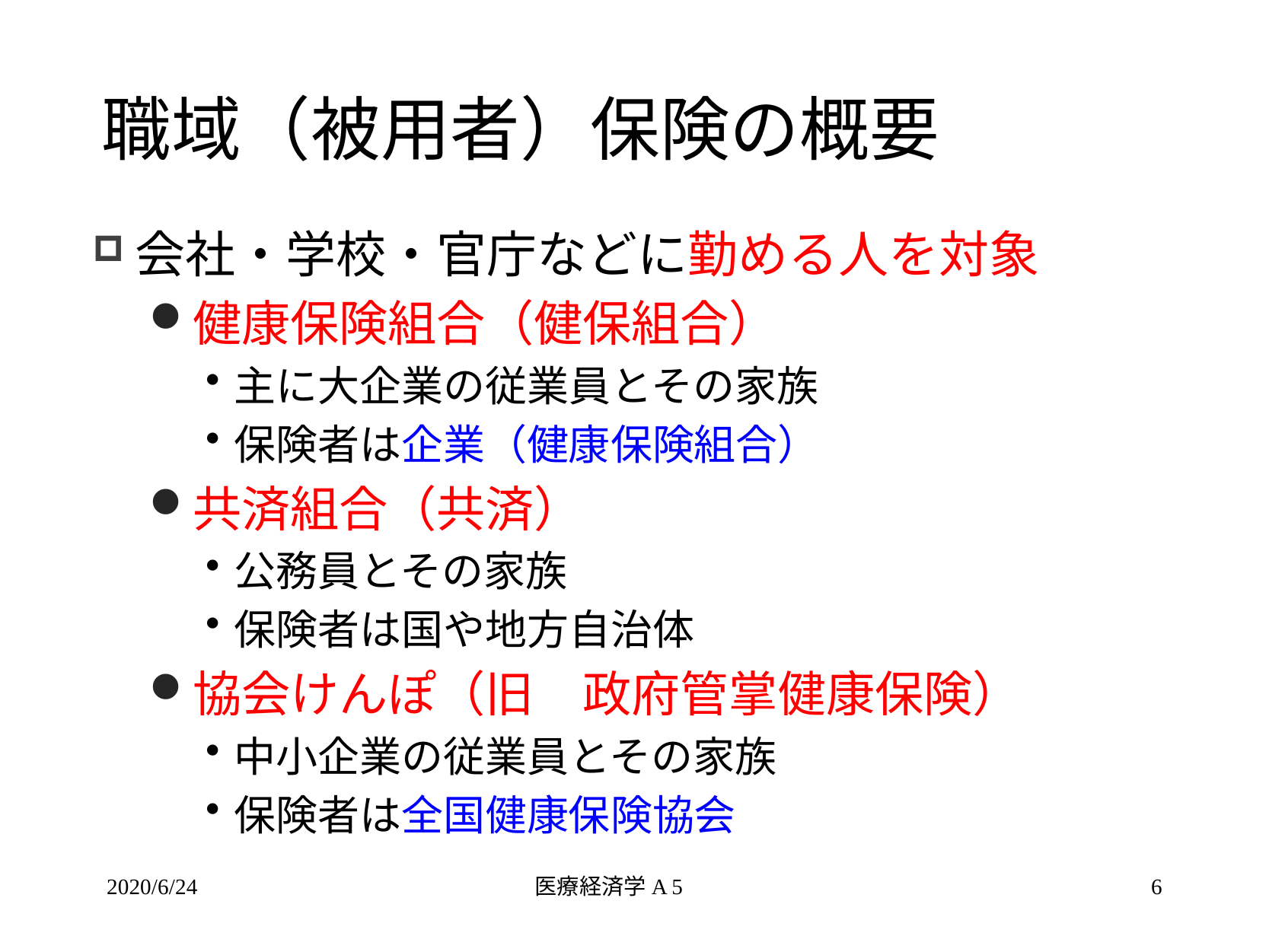

# 職域（被用者）保険の概要
会社・学校・官庁などに勤める人を対象
健康保険組合（健保組合）
主に大企業の従業員とその家族
保険者は企業（健康保険組合）
共済組合（共済）
公務員とその家族
保険者は国や地方自治体
協会けんぽ（旧　政府管掌健康保険）
中小企業の従業員とその家族
保険者は全国健康保険協会

2020/6/24
医療経済学A 5
6